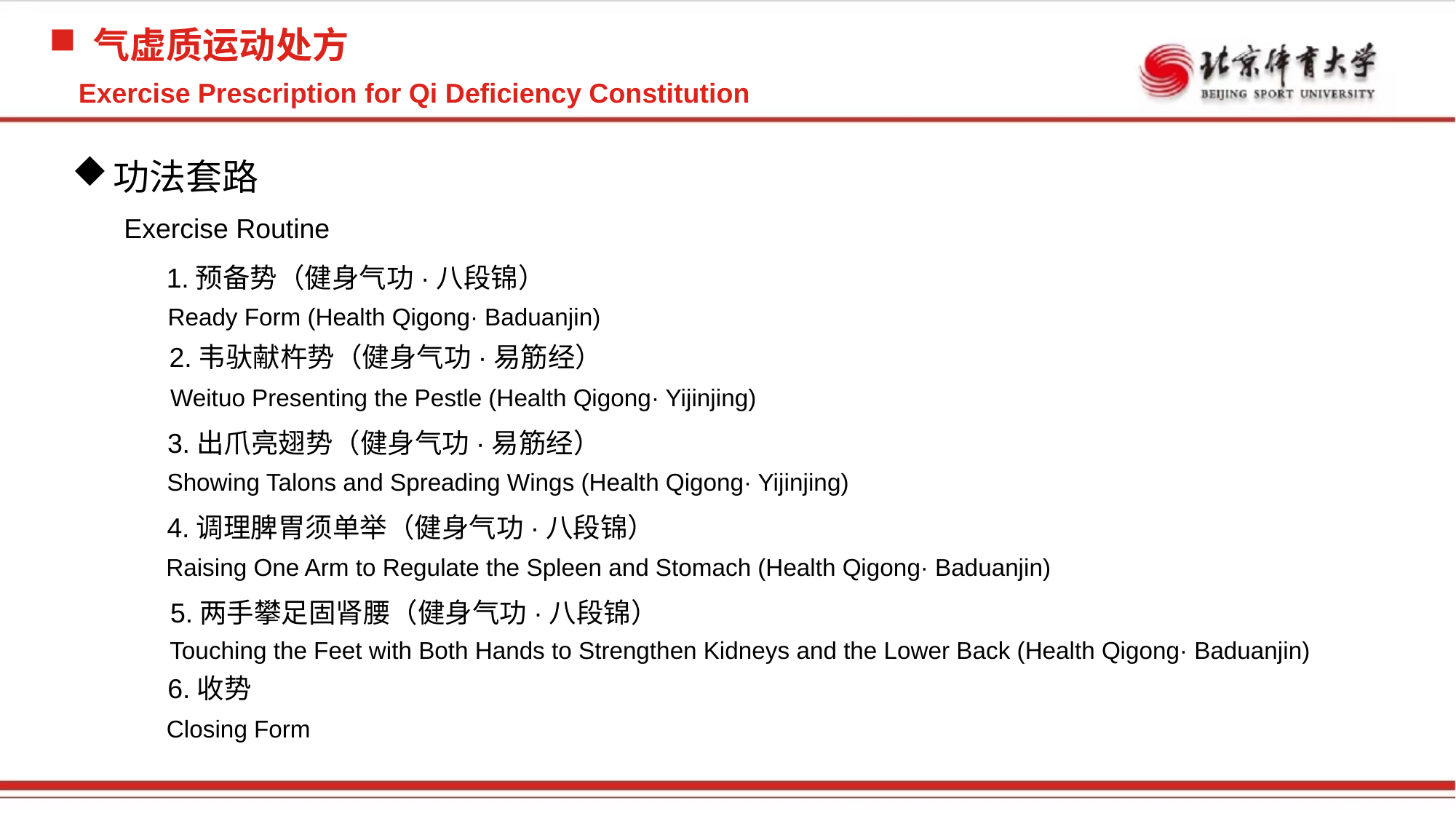

气虚质运动处方
Exercise Prescription for Qi Deficiency Constitution
功法套路
Exercise Routine
1.预备势（健身气功·八段锦）
Ready Form (Health Qigong· Baduanjin)
2.韦驮献杵势（健身气功·易筋经）
Weituo Presenting the Pestle (Health Qigong· Yijinjing)
3.出爪亮翅势（健身气功·易筋经）
Showing Talons and Spreading Wings (Health Qigong· Yijinjing)
4.调理脾胃须单举（健身气功·八段锦）
Raising One Arm to Regulate the Spleen and Stomach (Health Qigong· Baduanjin)
5.两手攀足固肾腰（健身气功·八段锦）
Touching the Feet with Both Hands to Strengthen Kidneys and the Lower Back (Health Qigong· Baduanjin)
6.收势
Closing Form